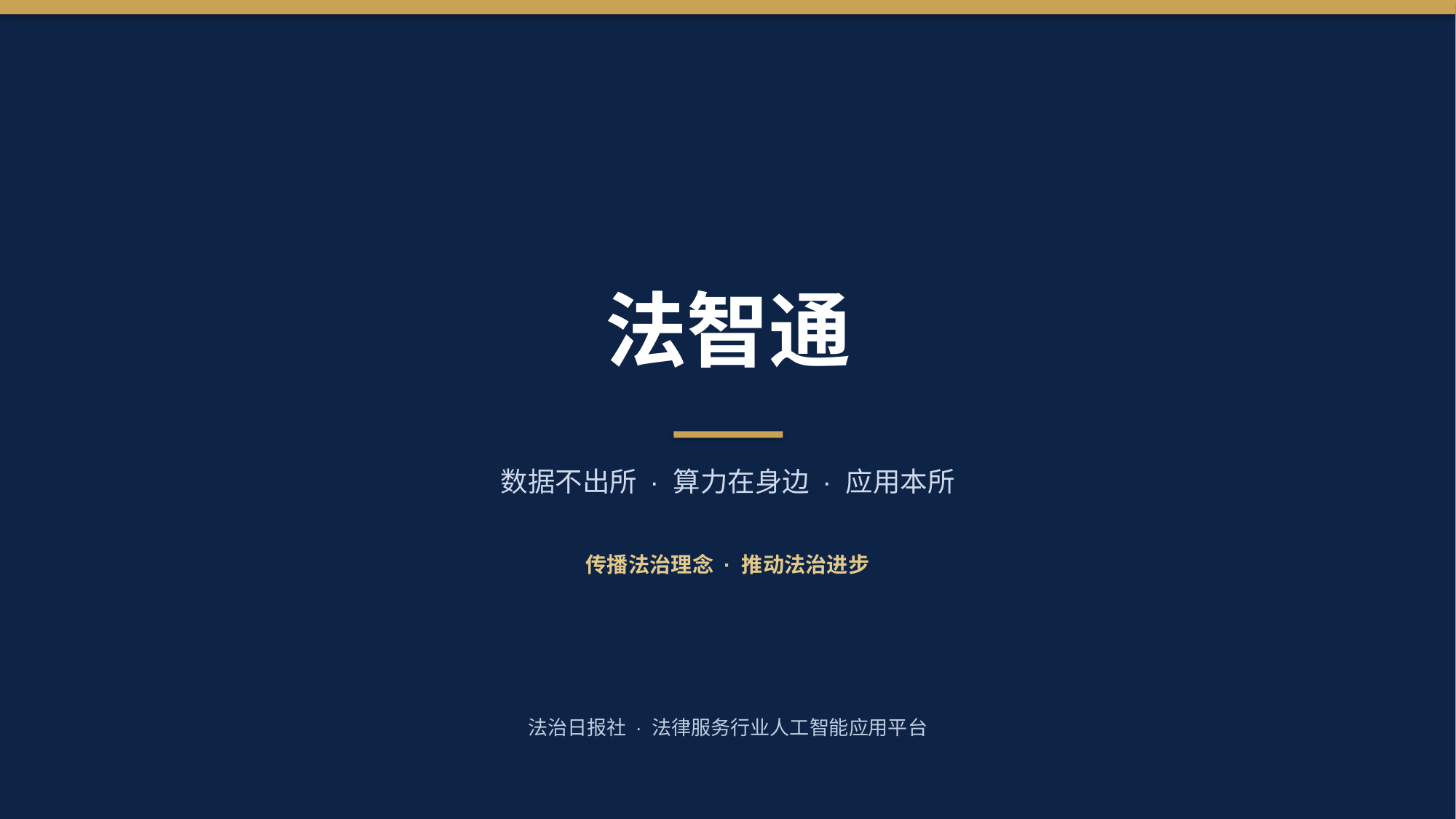

法智通

数据不出所 · 算力在身边 · 应用本所
传播法治理念 · 推动法治进步
法治日报社 · 法律服务行业人工智能应用平台